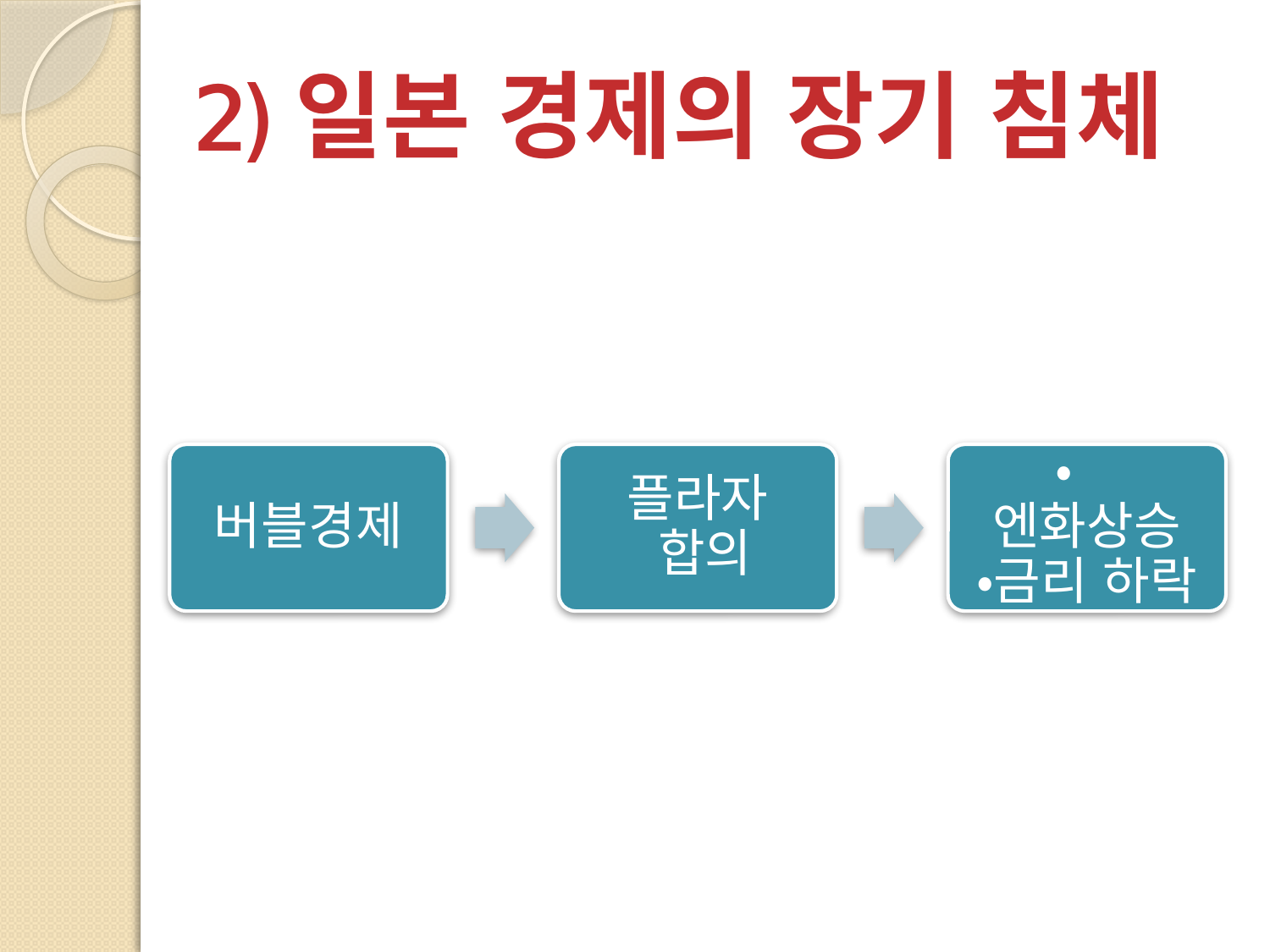

2)일본 경제의 장기 침체
버블경제

플라자
 합의

•엔화상승
•금리 하락